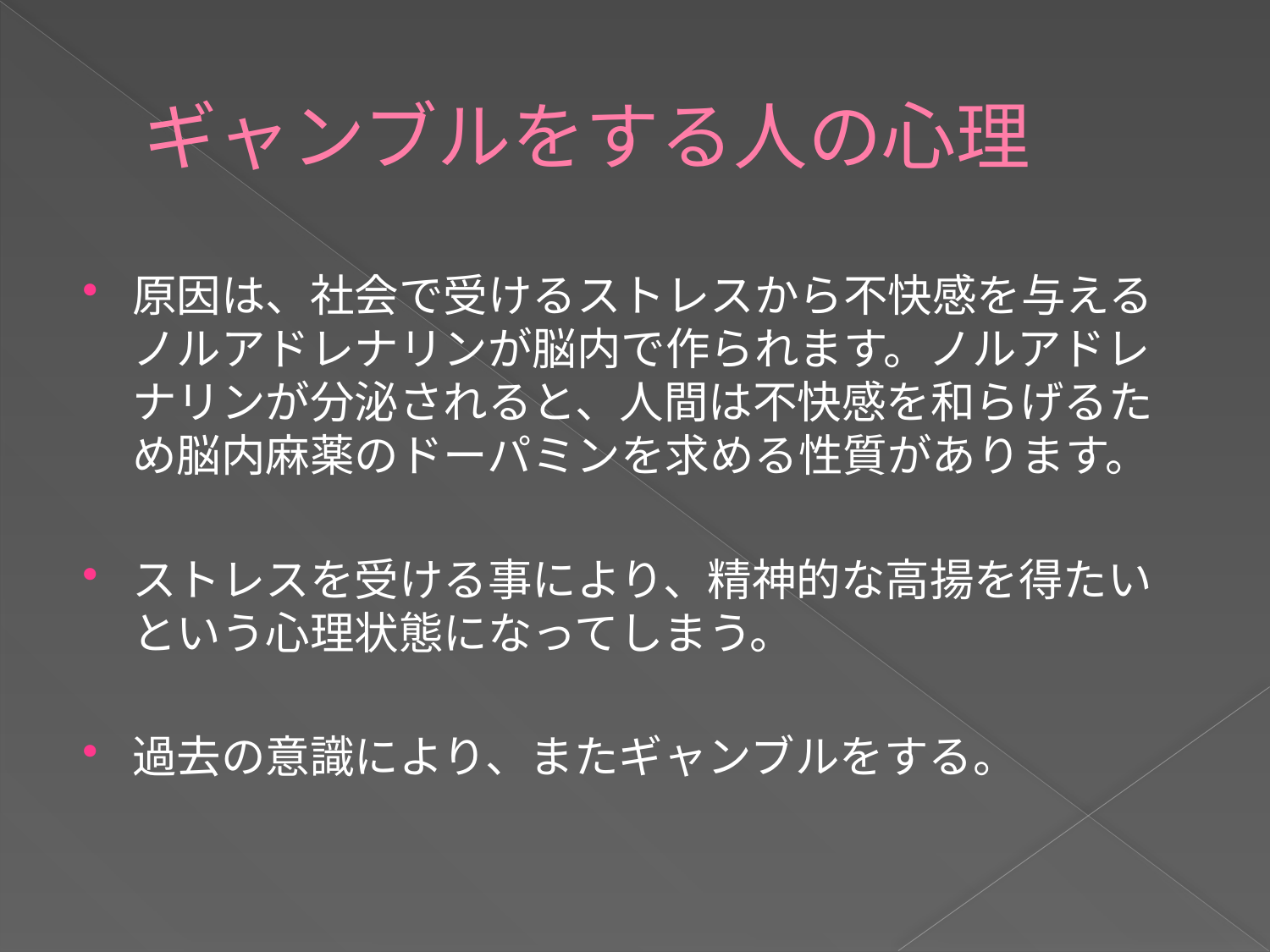

# ギャンブルをする人の心理
原因は、社会で受けるストレスから不快感を与えるノルアドレナリンが脳内で作られます。ノルアドレナリンが分泌されると、人間は不快感を和らげるため脳内麻薬のドーパミンを求める性質があります。

ストレスを受ける事により、精神的な高揚を得たいという心理状態になってしまう。

過去の意識により、またギャンブルをする。